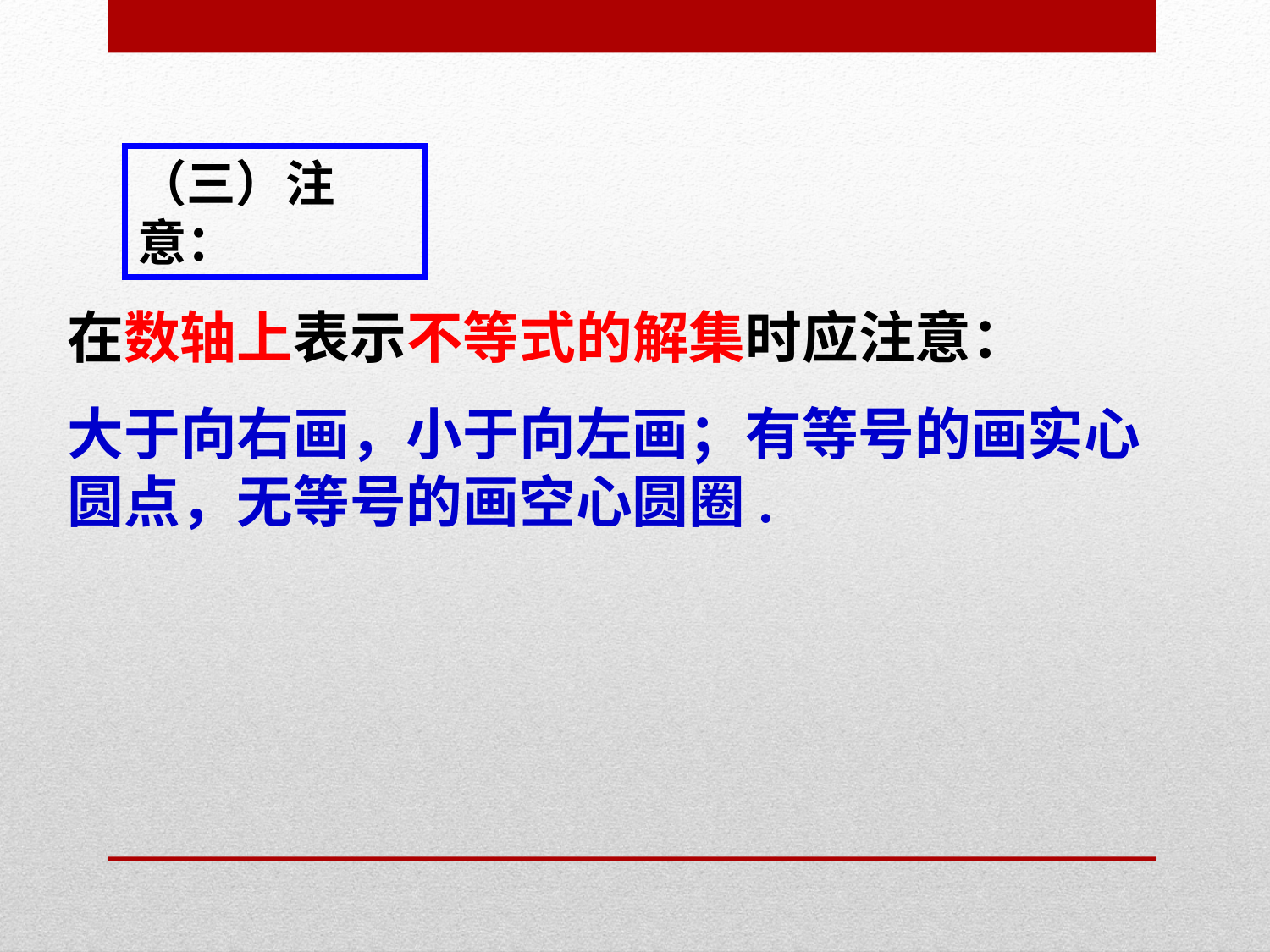

（三）注意：
在数轴上表示不等式的解集时应注意：
大于向右画，小于向左画；有等号的画实心圆点，无等号的画空心圆圈.